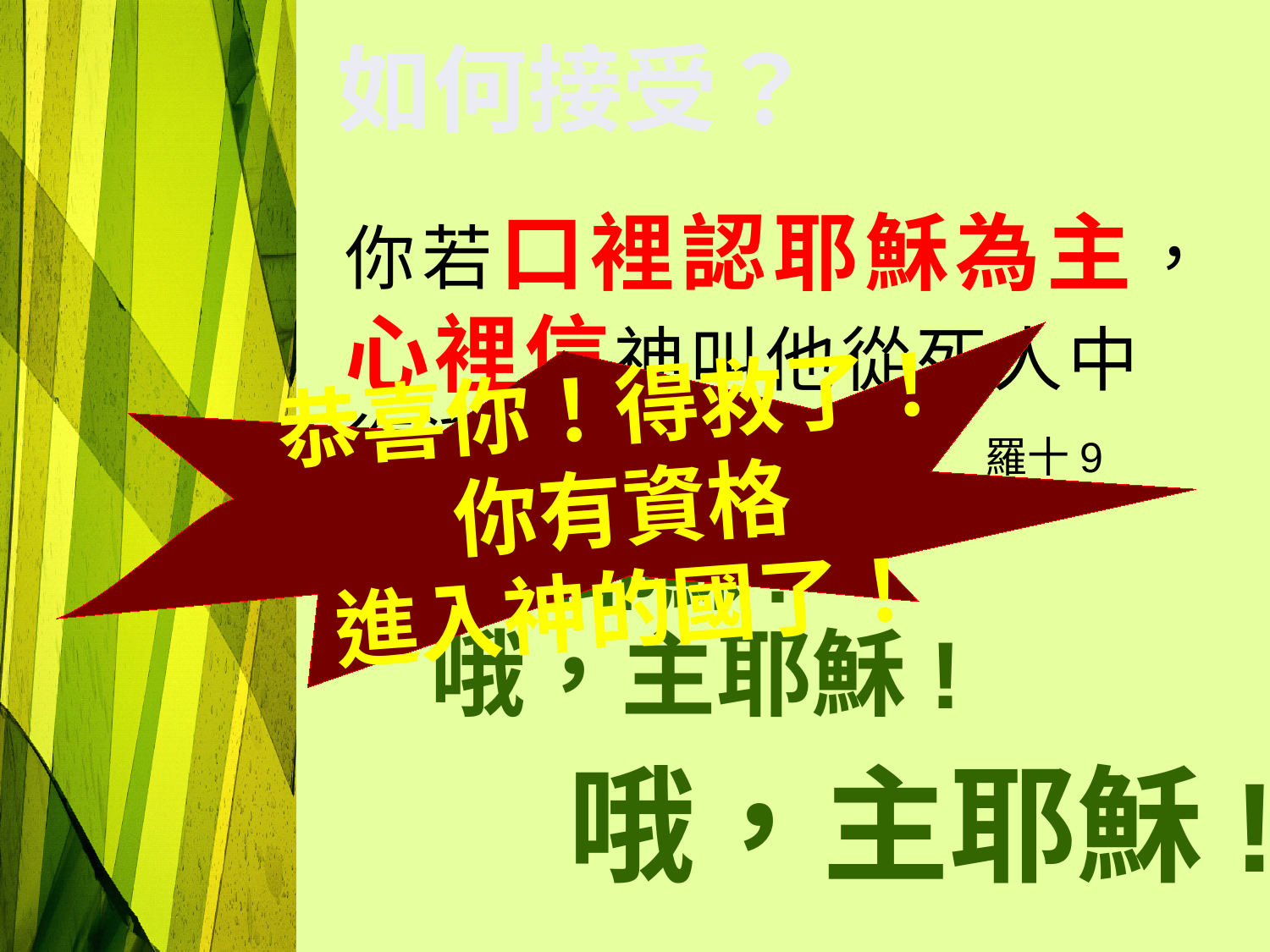

如何接受？
恭喜你！得救了！
你有資格
進入神的國了！
你若口裡認耶穌為主，心裡信神叫他從死人中復活，就必得救｡       羅十9
哦，主耶穌!
哦，主耶穌!
哦，主耶穌!